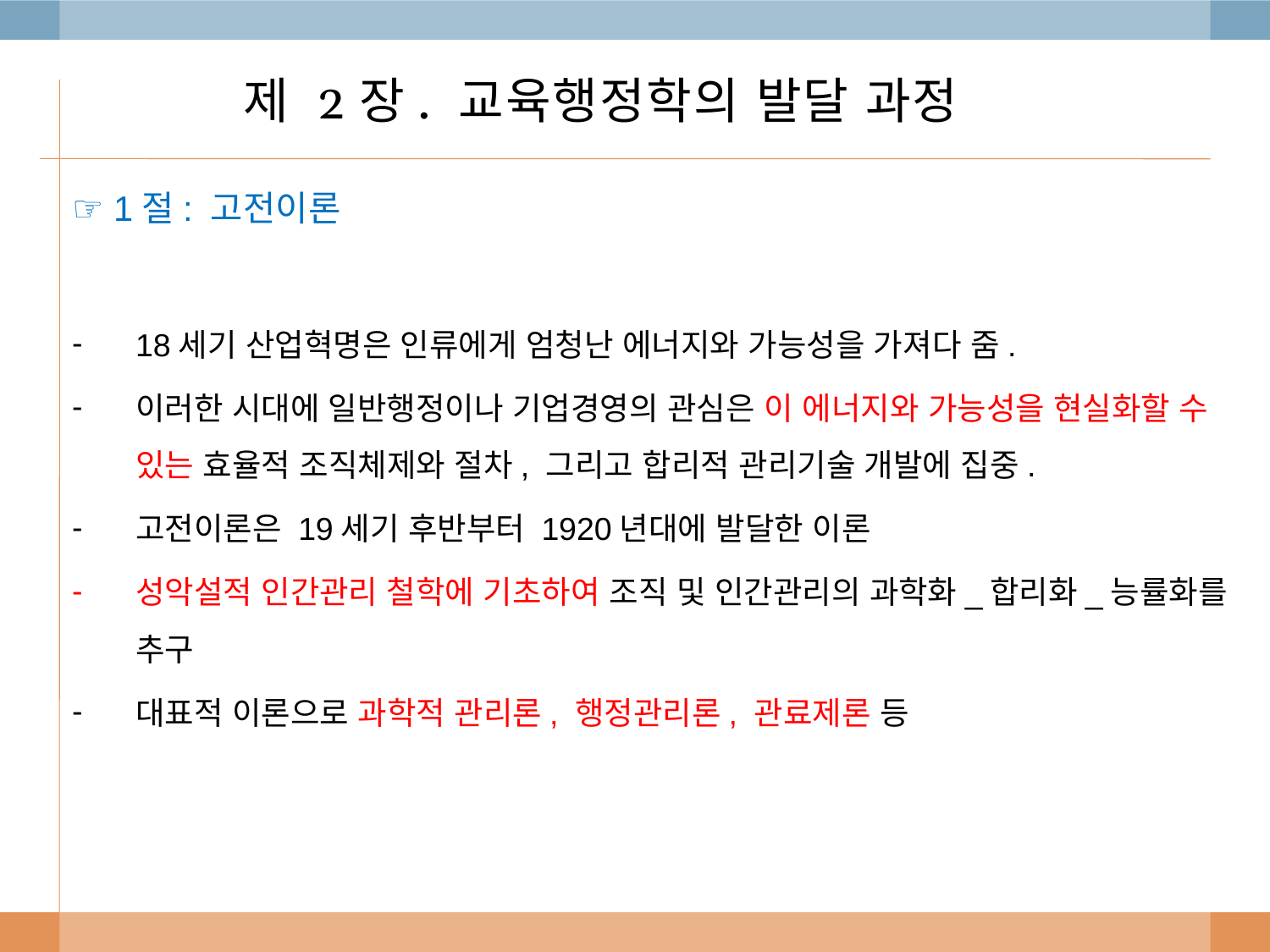

# 제 2장. 교육행정학의 발달 과정
☞ 1절: 고전이론

18세기 산업혁명은 인류에게 엄청난 에너지와 가능성을 가져다 줌.
이러한 시대에 일반행정이나 기업경영의 관심은 이 에너지와 가능성을 현실화할 수 있는 효율적 조직체제와 절차, 그리고 합리적 관리기술 개발에 집중.
고전이론은 19세기 후반부터 1920년대에 발달한 이론
성악설적 인간관리 철학에 기초하여 조직 및 인간관리의 과학화_합리화_능률화를 추구
대표적 이론으로 과학적 관리론, 행정관리론, 관료제론 등